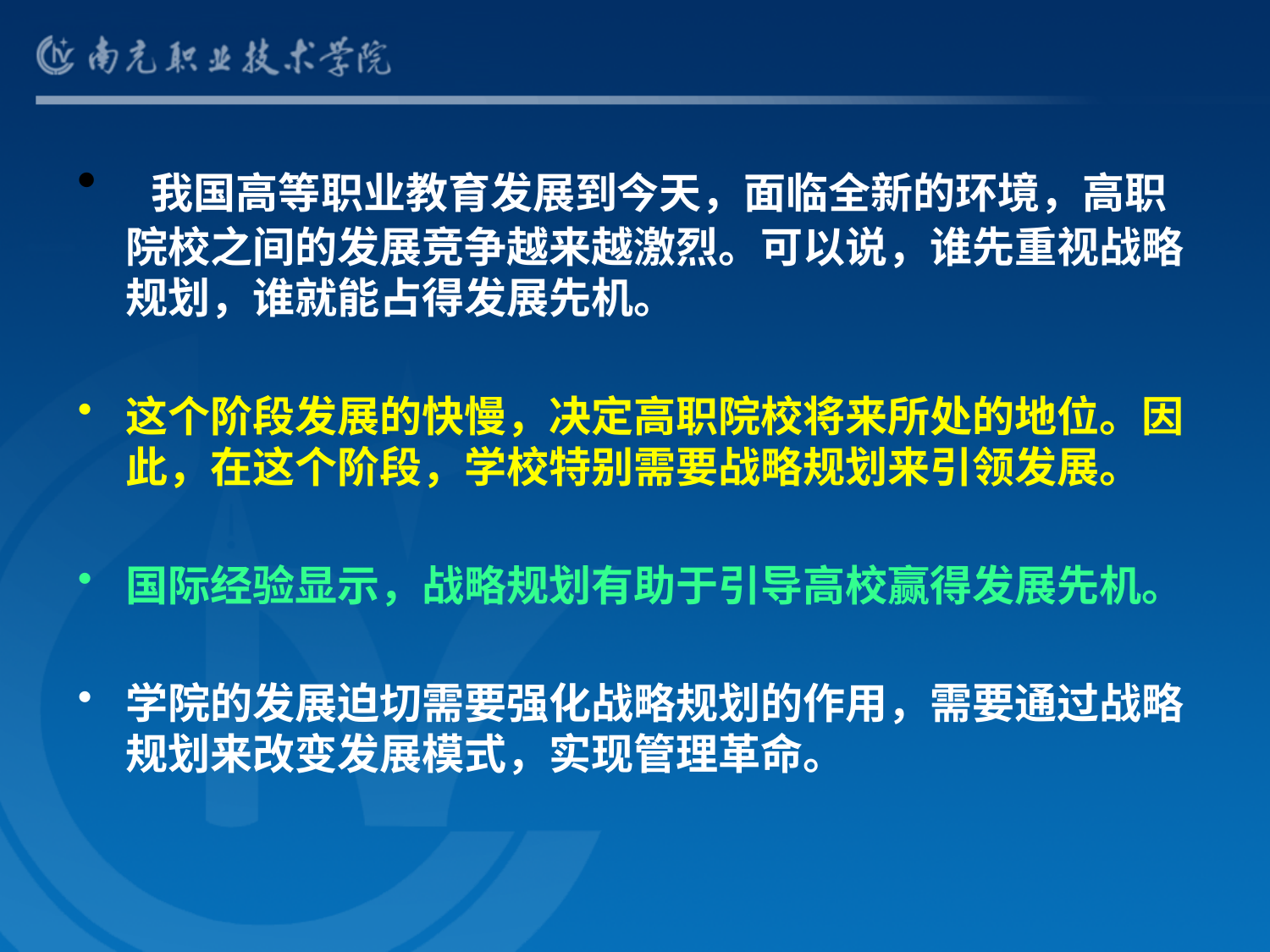

#
 我国高等职业教育发展到今天，面临全新的环境，高职院校之间的发展竞争越来越激烈。可以说，谁先重视战略规划，谁就能占得发展先机。

这个阶段发展的快慢，决定高职院校将来所处的地位。因此，在这个阶段，学校特别需要战略规划来引领发展。

国际经验显示，战略规划有助于引导高校赢得发展先机。

学院的发展迫切需要强化战略规划的作用，需要通过战略规划来改变发展模式，实现管理革命。